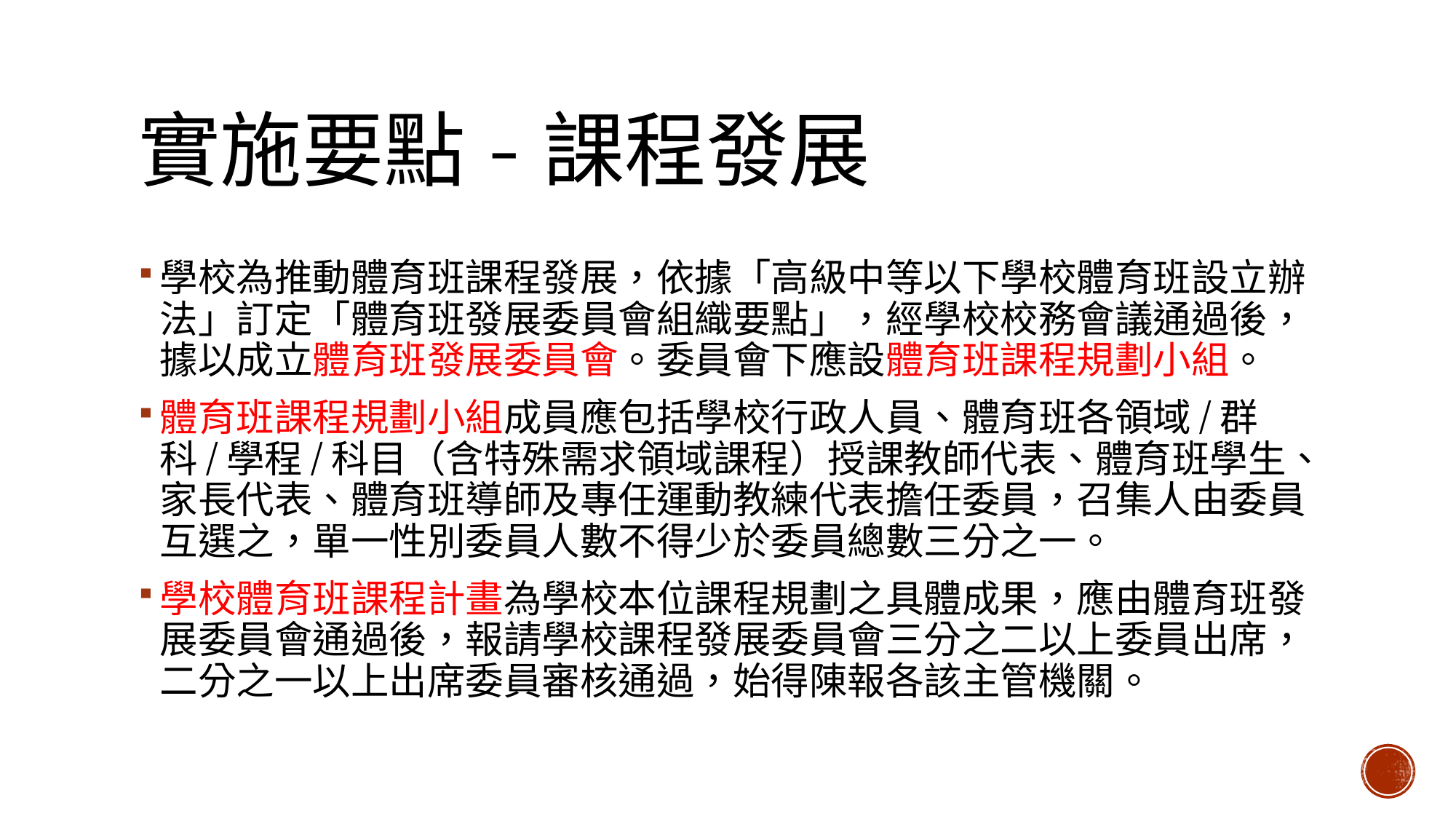

# 實施要點-課程發展
學校為推動體育班課程發展，依據「高級中等以下學校體育班設立辦法」訂定「體育班發展委員會組織要點」，經學校校務會議通過後，據以成立體育班發展委員會。委員會下應設體育班課程規劃小組。
體育班課程規劃小組成員應包括學校行政人員、體育班各領域/群科/學程/科目（含特殊需求領域課程）授課教師代表、體育班學生、家長代表、體育班導師及專任運動教練代表擔任委員，召集人由委員互選之，單一性別委員人數不得少於委員總數三分之一。
學校體育班課程計畫為學校本位課程規劃之具體成果，應由體育班發展委員會通過後，報請學校課程發展委員會三分之二以上委員出席，二分之一以上出席委員審核通過，始得陳報各該主管機關。